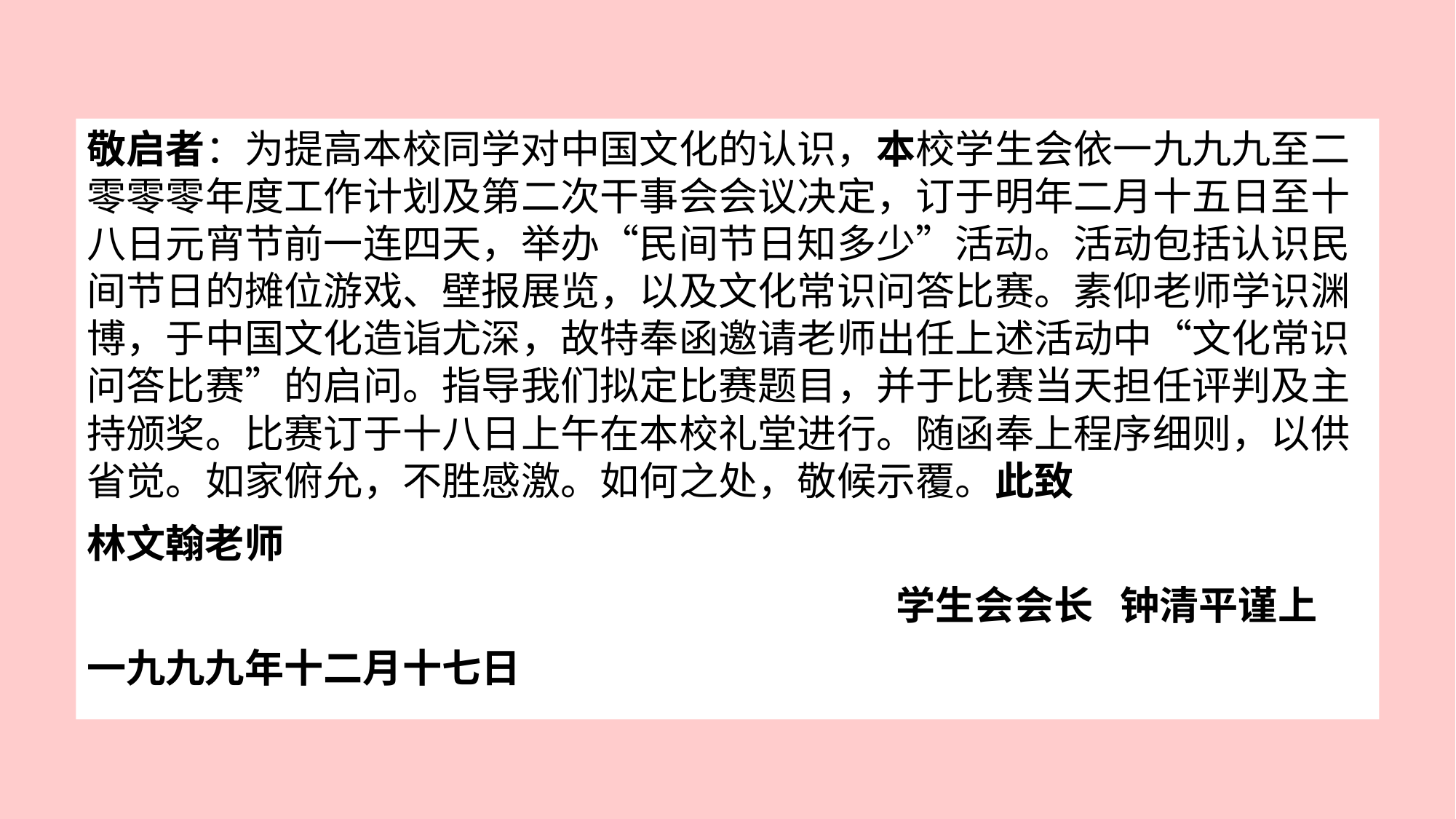

#
敬启者：为提高本校同学对中国文化的认识，本校学生会依一九九九至二零零零年度工作计划及第二次干事会会议决定，订于明年二月十五日至十八日元宵节前一连四天，举办“民间节日知多少”活动。活动包括认识民间节日的摊位游戏、壁报展览，以及文化常识问答比赛。素仰老师学识渊博，于中国文化造诣尤深，故特奉函邀请老师出任上述活动中“文化常识问答比赛”的启问。指导我们拟定比赛题目，并于比赛当天担任评判及主持颁奖。比赛订于十八日上午在本校礼堂进行。随函奉上程序细则，以供省觉。如家俯允，不胜感激。如何之处，敬候示覆。此致
林文翰老师
							    学生会会长   钟清平谨上
一九九九年十二月十七日